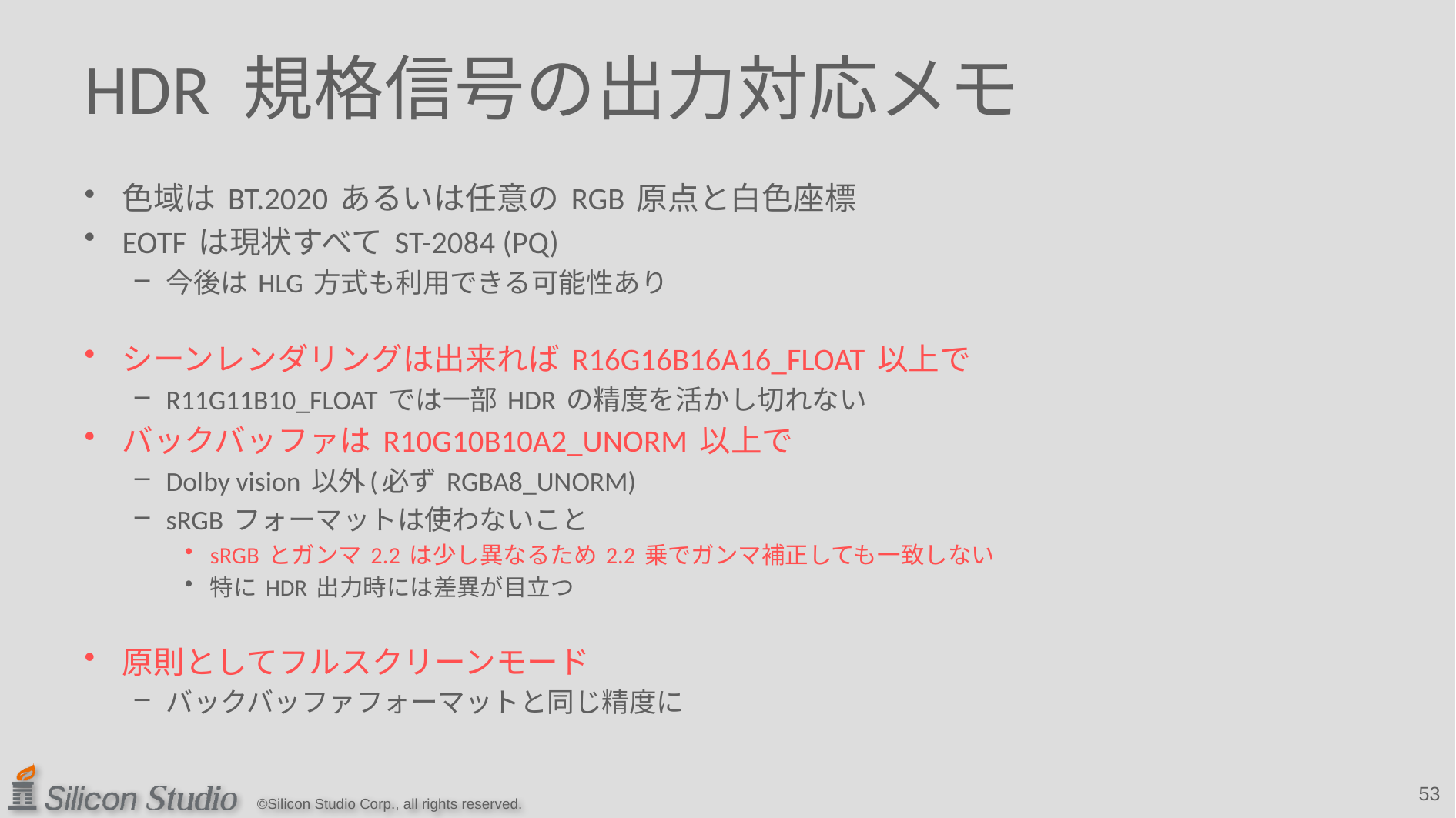

# HDR 規格信号の出力対応メモ
色域は BT.2020 あるいは任意の RGB 原点と白色座標
EOTF は現状すべて ST-2084 (PQ)
今後は HLG 方式も利用できる可能性あり

シーンレンダリングは出来れば R16G16B16A16_FLOAT 以上で
R11G11B10_FLOAT では一部 HDR の精度を活かし切れない
バックバッファは R10G10B10A2_UNORM 以上で
Dolby vision 以外(必ず RGBA8_UNORM)
sRGB フォーマットは使わないこと
sRGB とガンマ 2.2 は少し異なるため 2.2 乗でガンマ補正しても一致しない
特に HDR 出力時には差異が目立つ

原則としてフルスクリーンモード
バックバッファフォーマットと同じ精度に
53